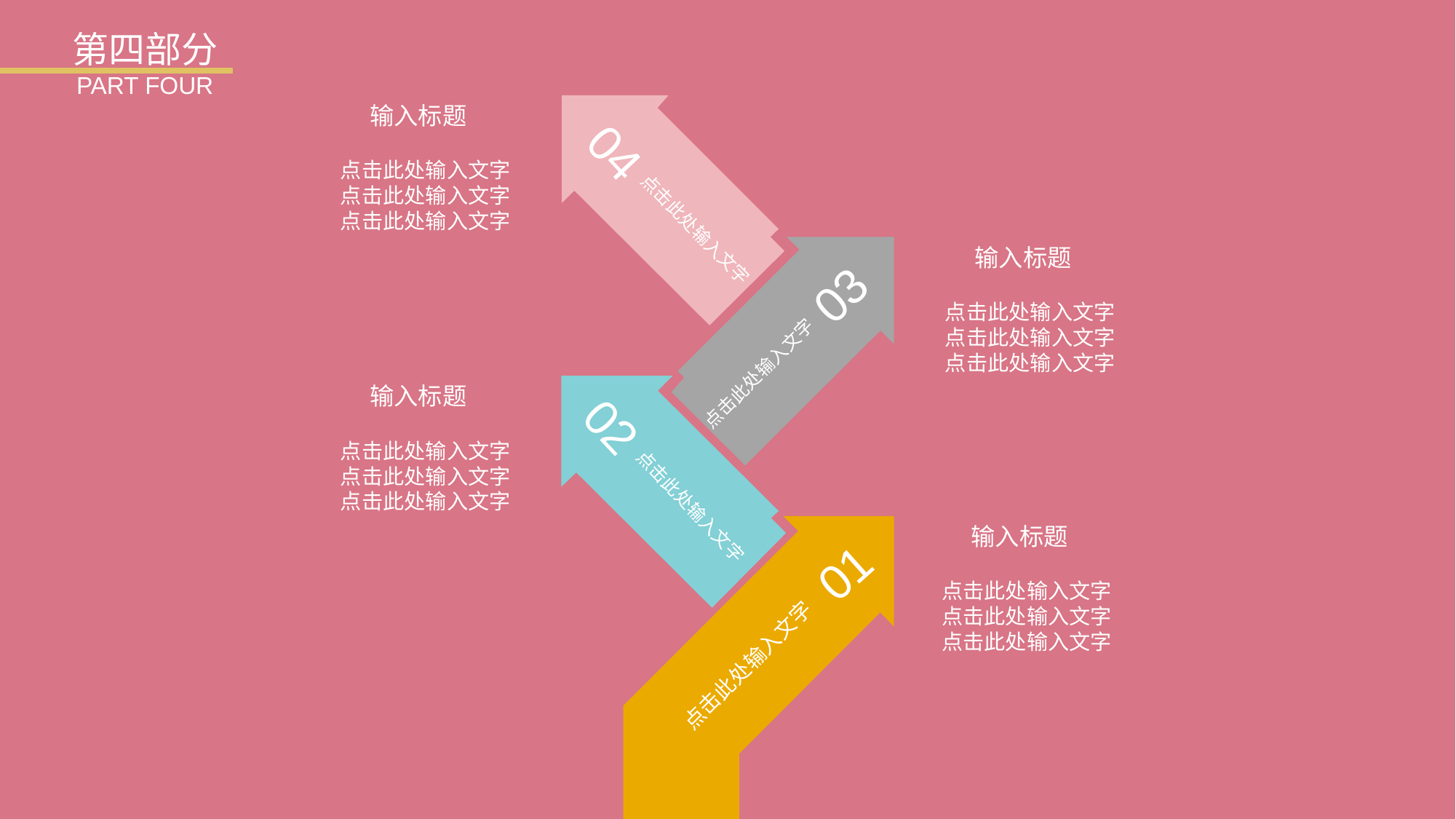

第四部分
PART FOUR
输入标题
点击此处输入文字
点击此处输入文字
点击此处输入文字

04
点击此处输入文字

输入标题
点击此处输入文字
点击此处输入文字
点击此处输入文字
03
点击此处输入文字
输入标题
点击此处输入文字
点击此处输入文字
点击此处输入文字

02
点击此处输入文字

输入标题
点击此处输入文字
点击此处输入文字
点击此处输入文字
01
点击此处输入文字